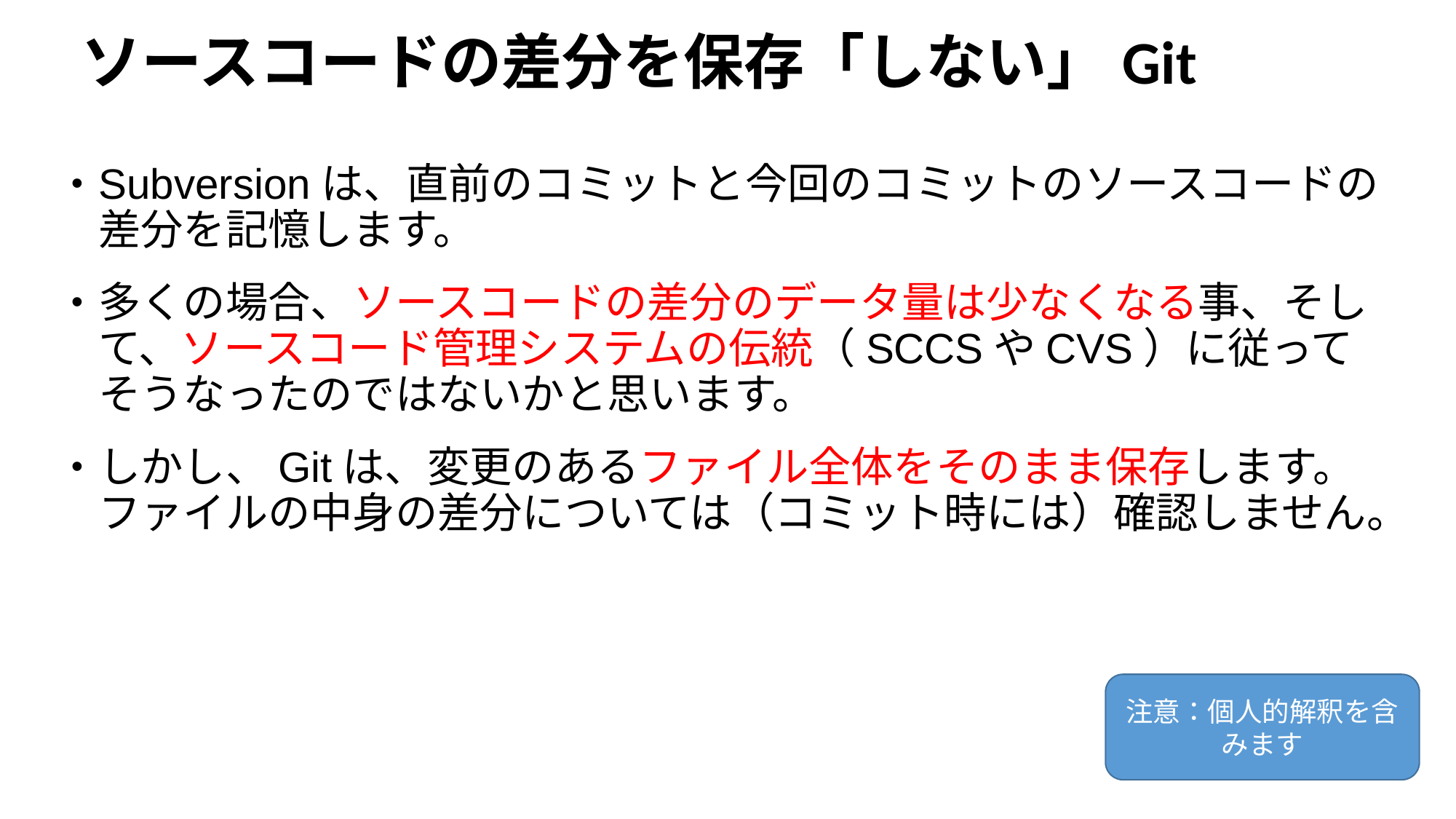

# ソースコードの差分を保存「しない」Git
Subversionは、直前のコミットと今回のコミットのソースコードの差分を記憶します。
多くの場合、ソースコードの差分のデータ量は少なくなる事、そして、ソースコード管理システムの伝統（SCCSやCVS）に従ってそうなったのではないかと思います。
しかし、Gitは、変更のあるファイル全体をそのまま保存します。ファイルの中身の差分については（コミット時には）確認しません。
注意：個人的解釈を含みます